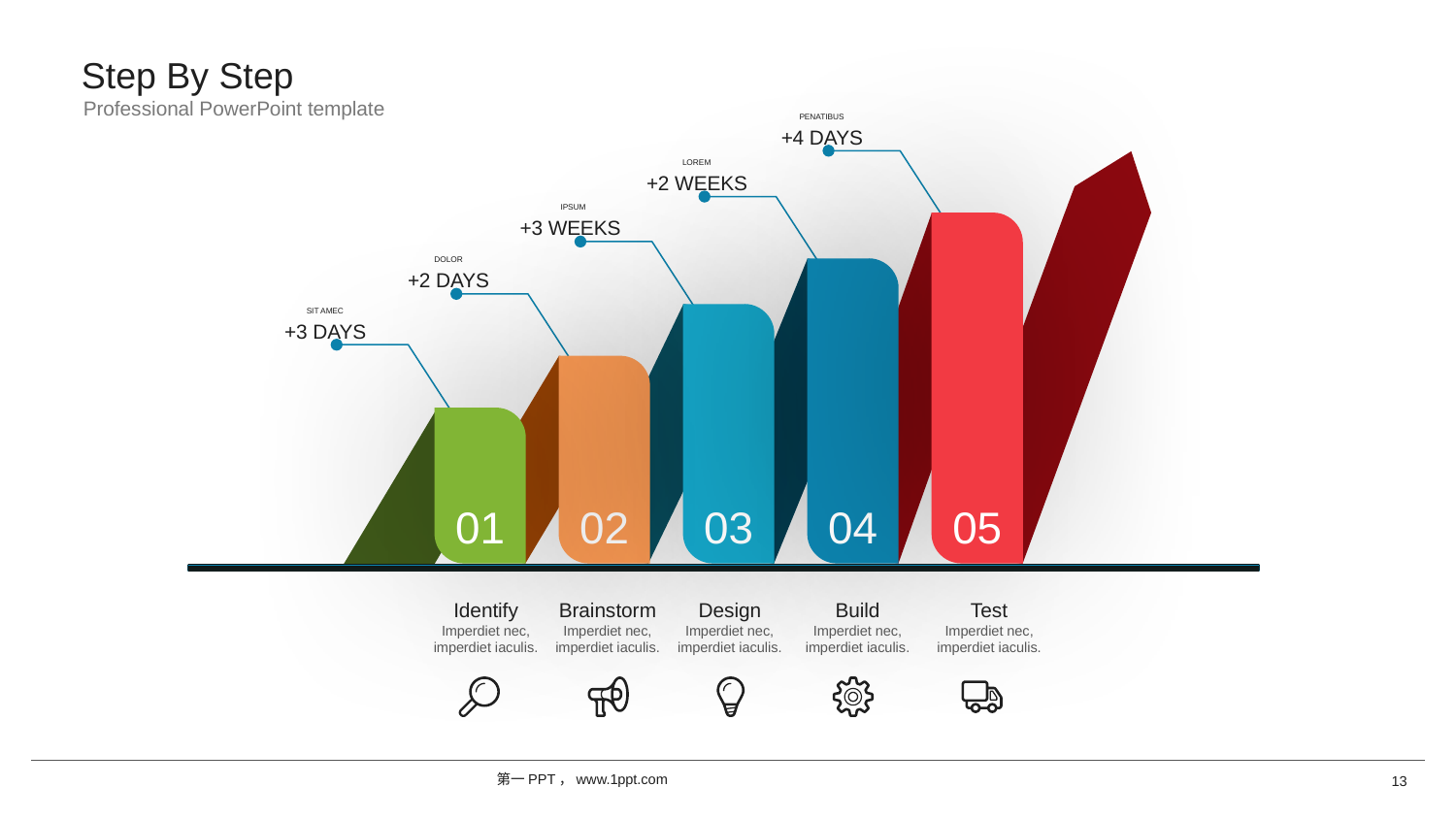

# Step By Step
Professional PowerPoint template
PENATIBUS
+4 DAYS
LOREM
+2 WEEKS

IPSUM
+3 WEEKS

05

DOLOR
+2 DAYS
04

SIT AMEC
+3 DAYS

03

02
01

Brainstorm
Imperdiet nec, imperdiet iaculis.
Identify
Imperdiet nec, imperdiet iaculis.
Design
Imperdiet nec, imperdiet iaculis.
Build
Imperdiet nec, imperdiet iaculis.
Test
Imperdiet nec, imperdiet iaculis.

第一PPT，www.1ppt.com
13